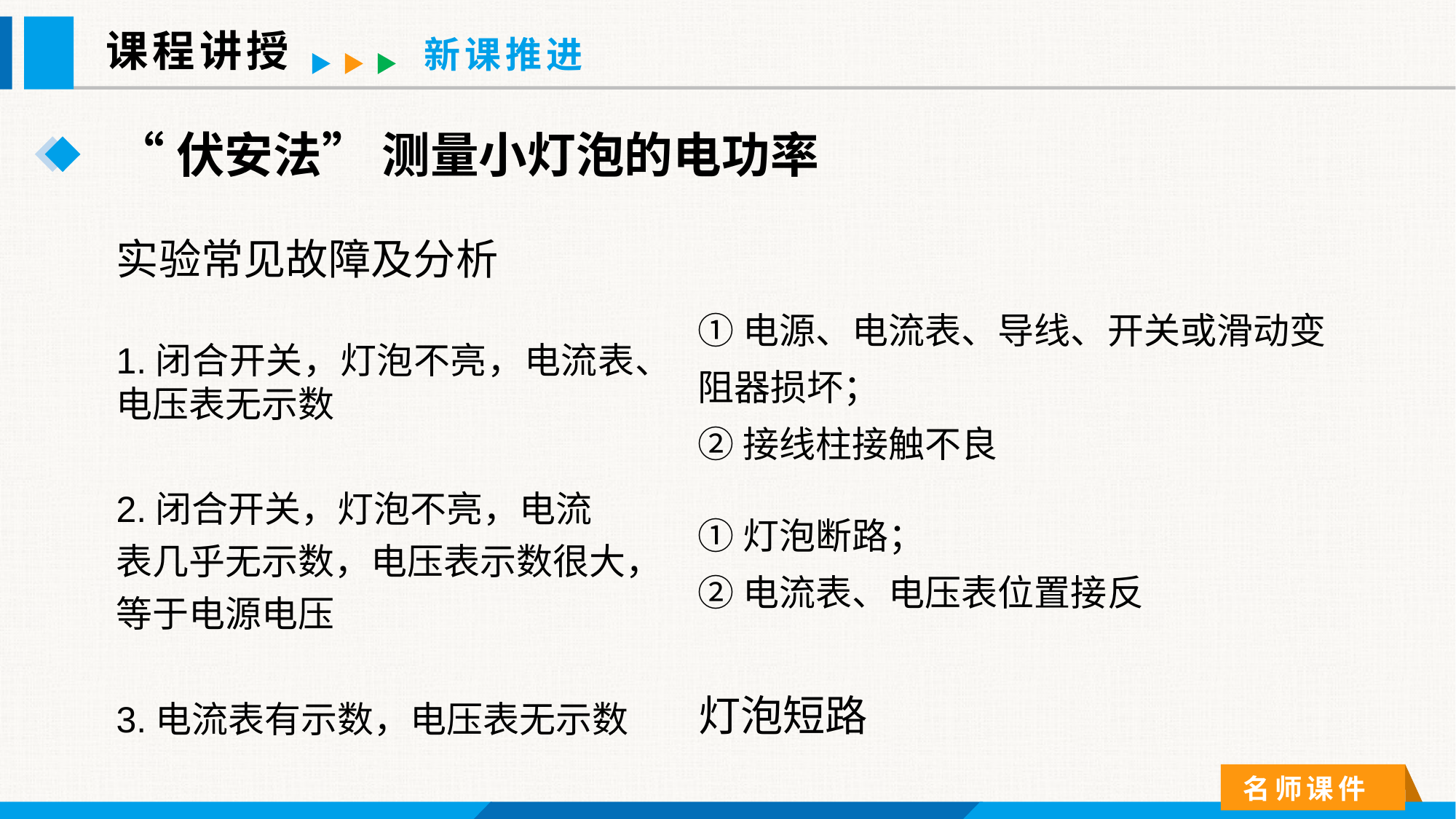

课程讲授
新课推进

“伏安法” 测量小灯泡的电功率

实验常见故障及分析
①电源、电流表、导线、开关或滑动变阻器损坏；
②接线柱接触不良
1.闭合开关，灯泡不亮，电流表、电压表无示数
2.闭合开关，灯泡不亮，电流表几乎无示数，电压表示数很大，等于电源电压
①灯泡断路；
②电流表、电压表位置接反
3.电流表有示数，电压表无示数
灯泡短路